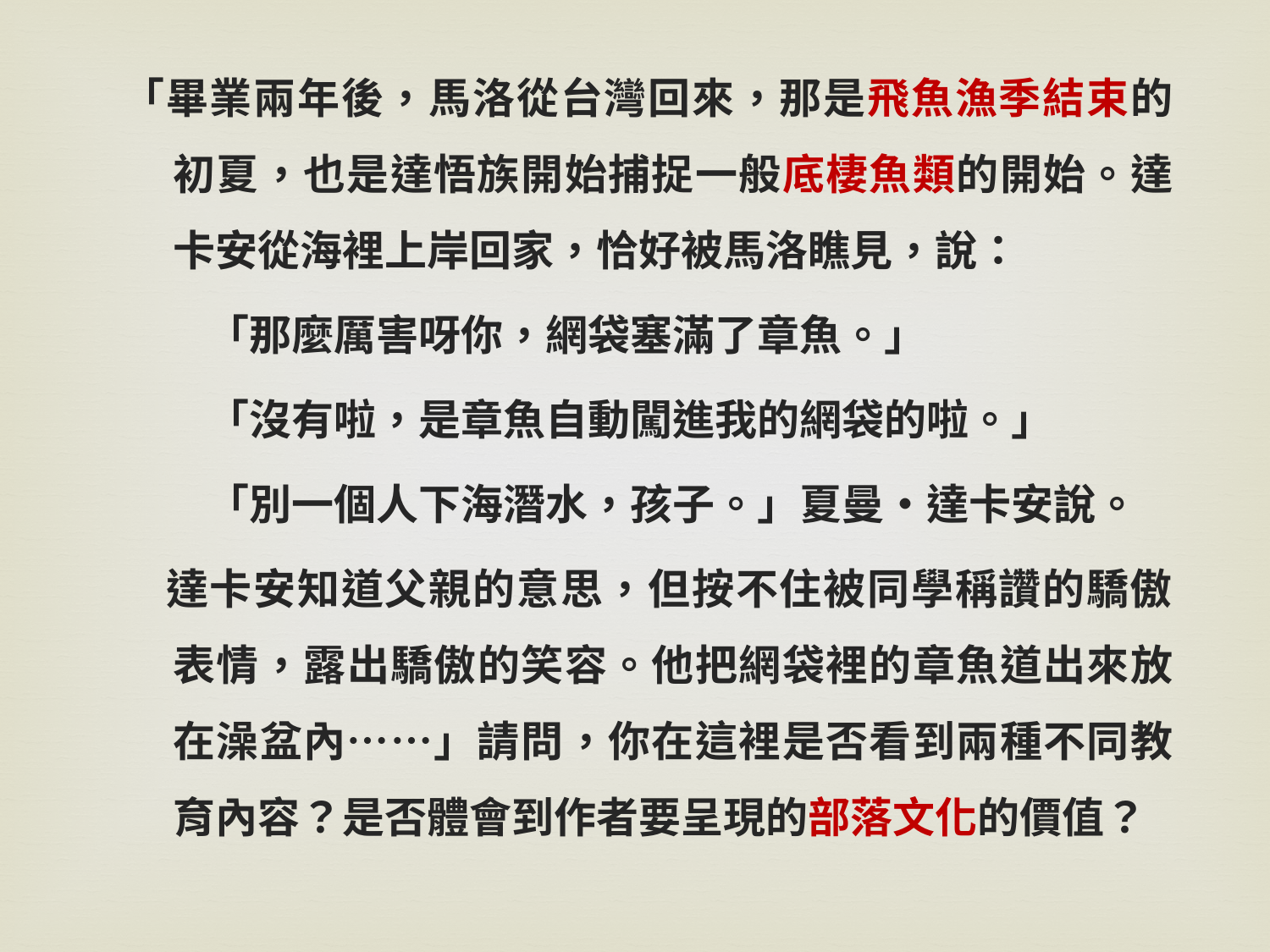

「畢業兩年後，馬洛從台灣回來，那是飛魚漁季結束的初夏，也是達悟族開始捕捉一般底棲魚類的開始。達卡安從海裡上岸回家，恰好被馬洛瞧見，說：
　　「那麼厲害呀你，網袋塞滿了章魚。」
　　「沒有啦，是章魚自動闖進我的網袋的啦。」
　　「別一個人下海潛水，孩子。」夏曼‧達卡安說。
　達卡安知道父親的意思，但按不住被同學稱讚的驕傲表情，露出驕傲的笑容。他把網袋裡的章魚道出來放在澡盆內……」請問，你在這裡是否看到兩種不同教育內容？是否體會到作者要呈現的部落文化的價值？